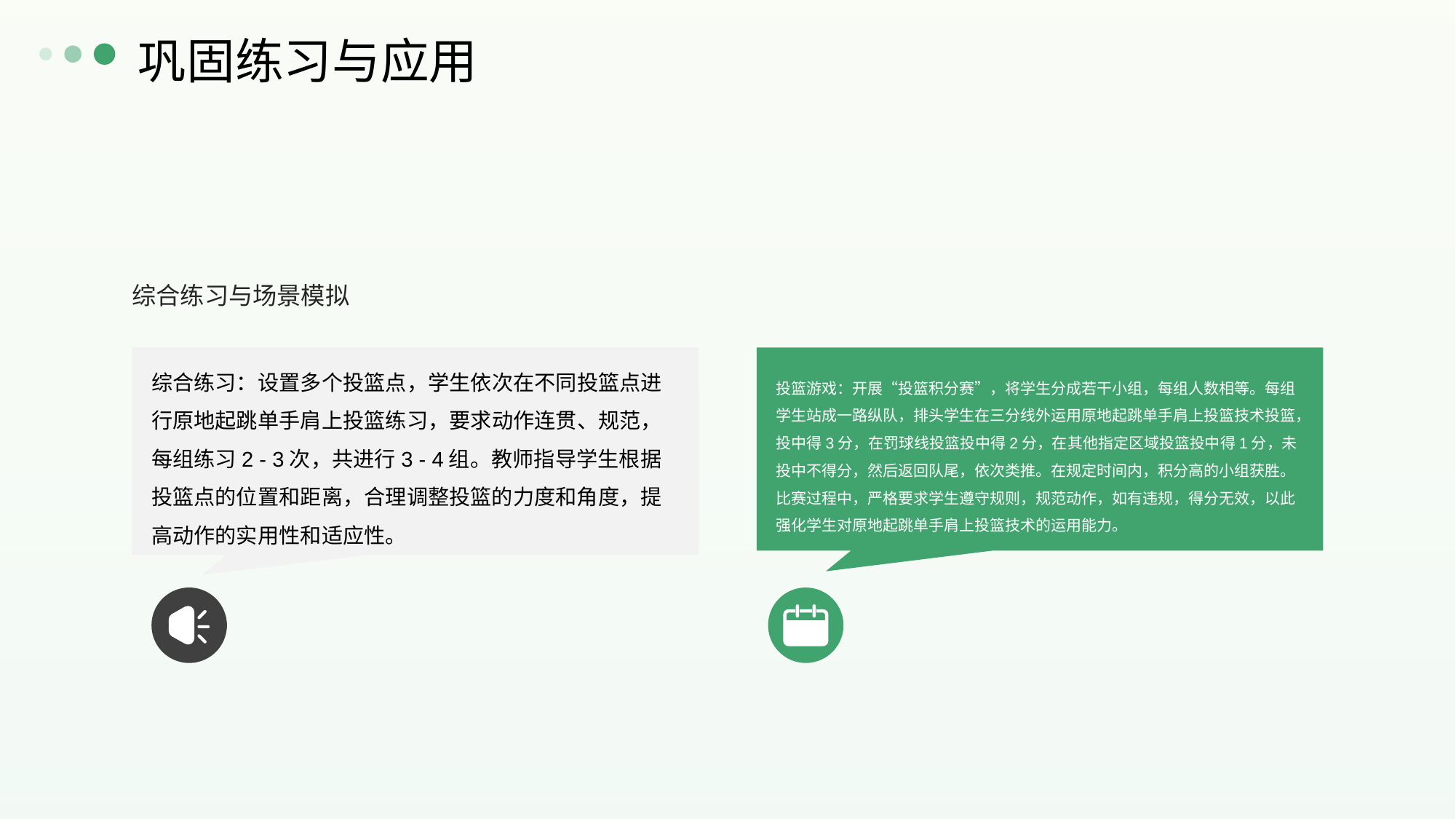

巩固练习与应用

综合练习与场景模拟

综合练习：设置多个投篮点，学生依次在不同投篮点进行原地起跳单手肩上投篮练习，要求动作连贯、规范，每组练习2 - 3次，共进行3 - 4组。教师指导学生根据投篮点的位置和距离，合理调整投篮的力度和角度，提高动作的实用性和适应性。
投篮游戏：开展“投篮积分赛”，将学生分成若干小组，每组人数相等。每组学生站成一路纵队，排头学生在三分线外运用原地起跳单手肩上投篮技术投篮，投中得3分，在罚球线投篮投中得2分，在其他指定区域投篮投中得1分，未投中不得分，然后返回队尾，依次类推。在规定时间内，积分高的小组获胜。比赛过程中，严格要求学生遵守规则，规范动作，如有违规，得分无效，以此强化学生对原地起跳单手肩上投篮技术的运用能力。